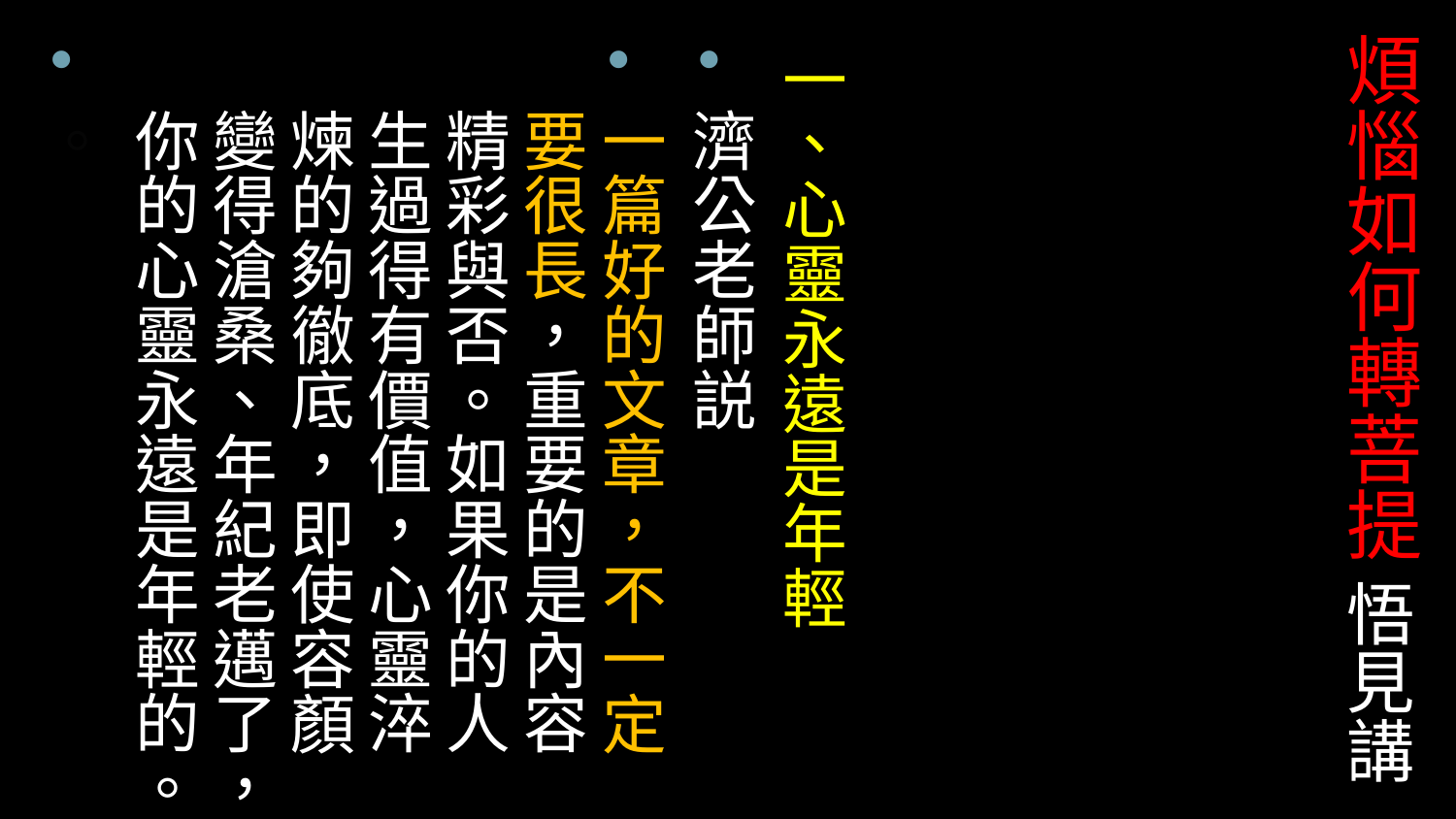

# 煩惱如何轉菩提 悟見講
一、心靈永遠是年輕
濟公老師説
一篇好的文章，不一定要很長，重要的是內容精彩與否。如果你的人生過得有價值，心靈淬煉的夠徹底，即使容顏變得滄桑、年紀老邁了，你的心靈永遠是年輕的。
。